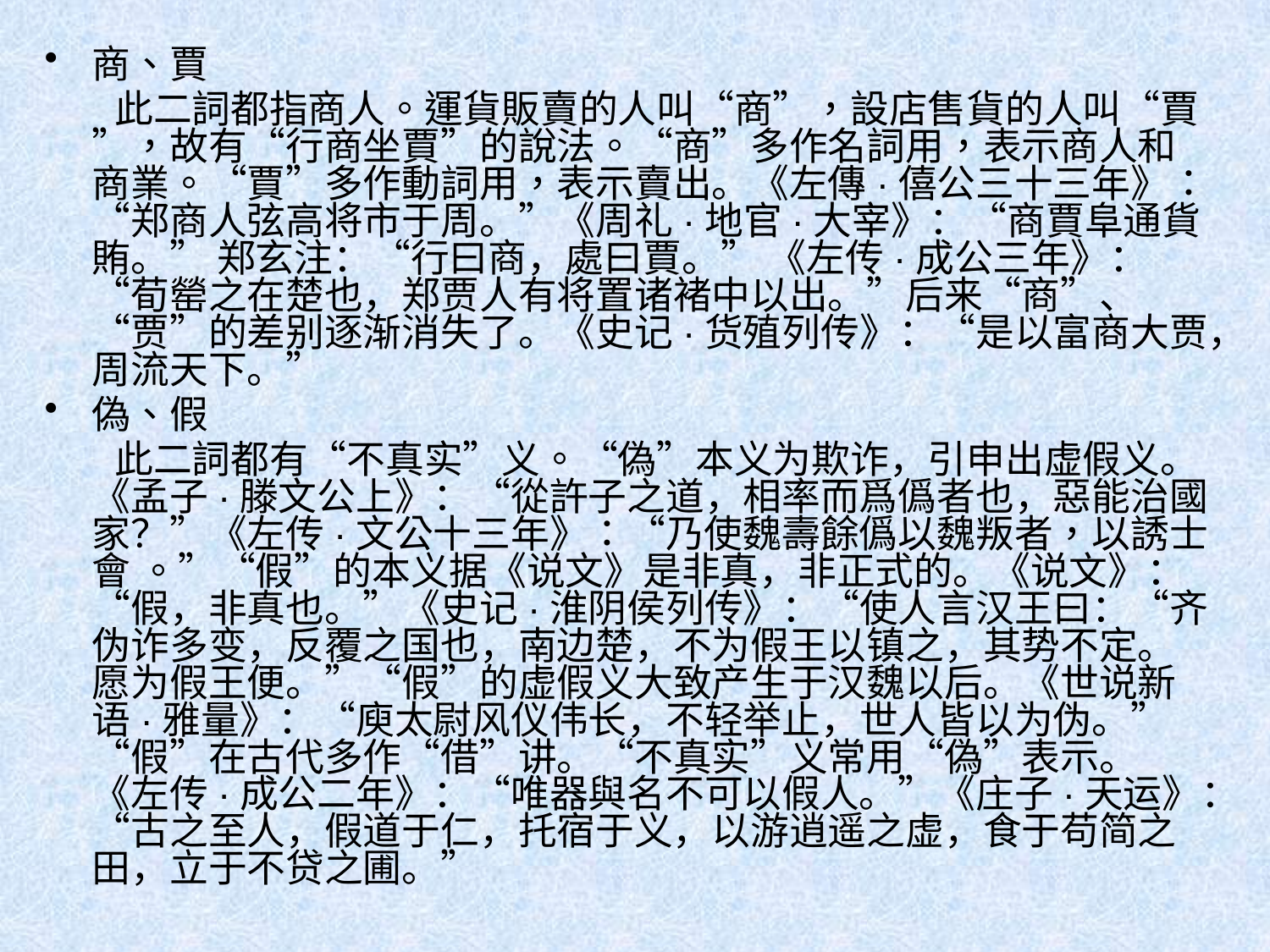

商、賈
       此二詞都指商人。運貨販賣的人叫“商”，設店售貨的人叫“賈”，故有“行商坐賈”的說法。“商”多作名詞用，表示商人和商業。“賈”多作動詞用，表示賣出。《左傳·僖公三十三年》：“郑商人弦高将市于周。”《周礼·地官·大宰》：“商賈阜通貨賄。” 郑玄注：“行曰商，處曰賈。” 《左传·成公三年》：“荀罃之在楚也，郑贾人有将置诸褚中以出。”后来“商”、“贾”的差别逐渐消失了。《史记·货殖列传》：“是以富商大贾，周流天下。”
偽、假
       此二詞都有“不真实”义。“偽”本义为欺诈，引申出虚假义。《孟子·滕文公上》：“從許子之道，相率而爲僞者也，惡能治國家？”《左传·文公十三年》：“乃使魏壽餘僞以魏叛者，以誘士會 。”“假”的本义据《说文》是非真，非正式的。《说文》：“假，非真也。”《史记·淮阴侯列传》：“使人言汉王曰：“齐伪诈多变，反覆之国也，南边楚，不为假王以镇之，其势不定。愿为假王便。”“假”的虚假义大致产生于汉魏以后。《世说新语·雅量》：“庾太尉风仪伟长，不轻举止，世人皆以为伪。”“假”在古代多作“借”讲。“不真实”义常用“偽”表示。《左传·成公二年》：“唯器與名不可以假人。”《庄子·天运》：“古之至人，假道于仁，托宿于义，以游逍遥之虚，食于苟简之田，立于不贷之圃。”